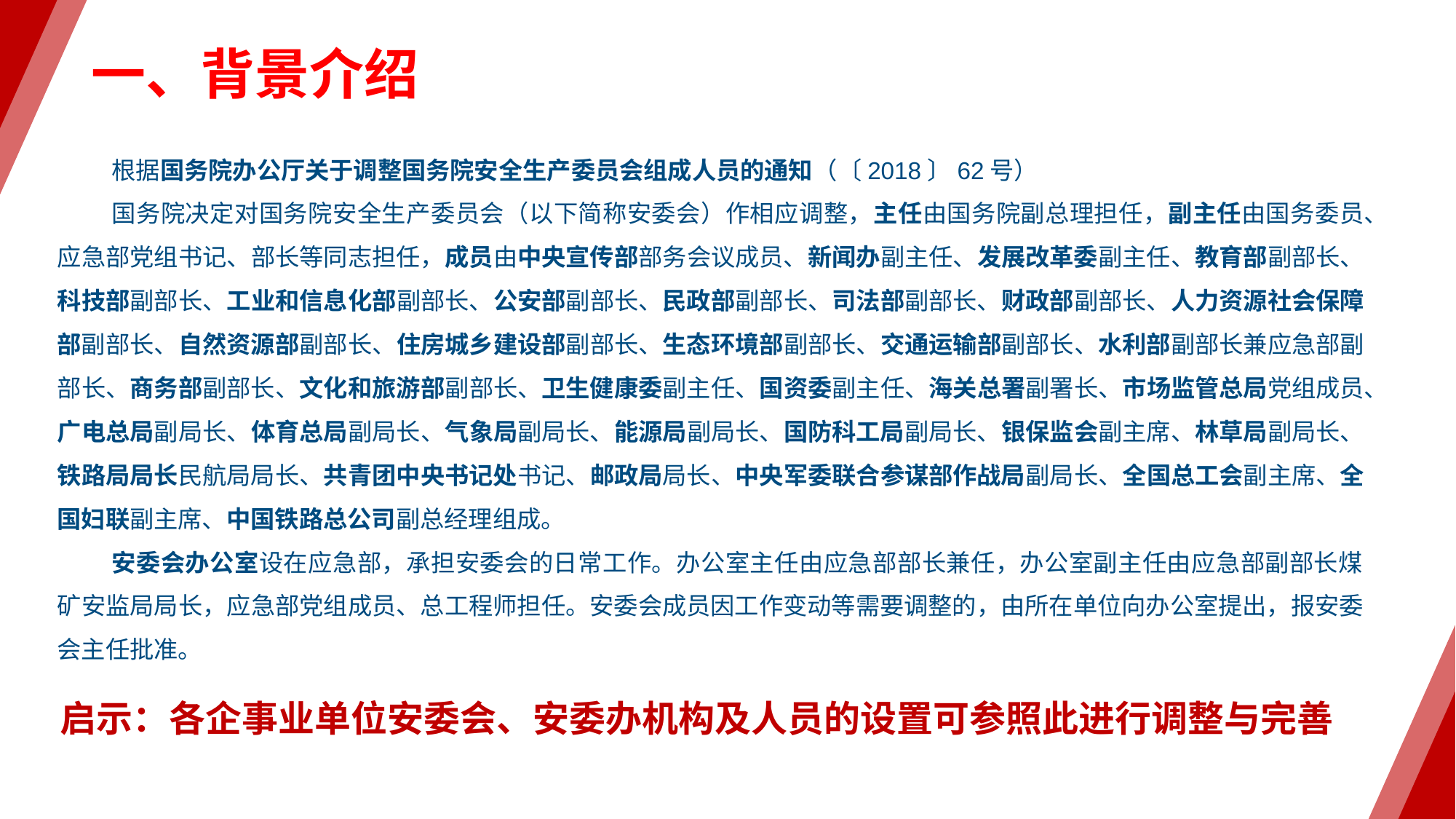

一、背景介绍
根据国务院办公厅关于调整国务院安全生产委员会组成人员的通知（〔2018〕62号）
国务院决定对国务院安全生产委员会（以下简称安委会）作相应调整，主任由国务院副总理担任，副主任由国务委员、应急部党组书记、部长等同志担任，成员由中央宣传部部务会议成员、新闻办副主任、发展改革委副主任、教育部副部长、科技部副部长、工业和信息化部副部长、公安部副部长、民政部副部长、司法部副部长、财政部副部长、人力资源社会保障部副部长、自然资源部副部长、住房城乡建设部副部长、生态环境部副部长、交通运输部副部长、水利部副部长兼应急部副部长、商务部副部长、文化和旅游部副部长、卫生健康委副主任、国资委副主任、海关总署副署长、市场监管总局党组成员、广电总局副局长、体育总局副局长、气象局副局长、能源局副局长、国防科工局副局长、银保监会副主席、林草局副局长、铁路局局长民航局局长、共青团中央书记处书记、邮政局局长、中央军委联合参谋部作战局副局长、全国总工会副主席、全国妇联副主席、中国铁路总公司副总经理组成。
安委会办公室设在应急部，承担安委会的日常工作。办公室主任由应急部部长兼任，办公室副主任由应急部副部长煤矿安监局局长，应急部党组成员、总工程师担任。安委会成员因工作变动等需要调整的，由所在单位向办公室提出，报安委会主任批准。

启示：各企事业单位安委会、安委办机构及人员的设置可参照此进行调整与完善